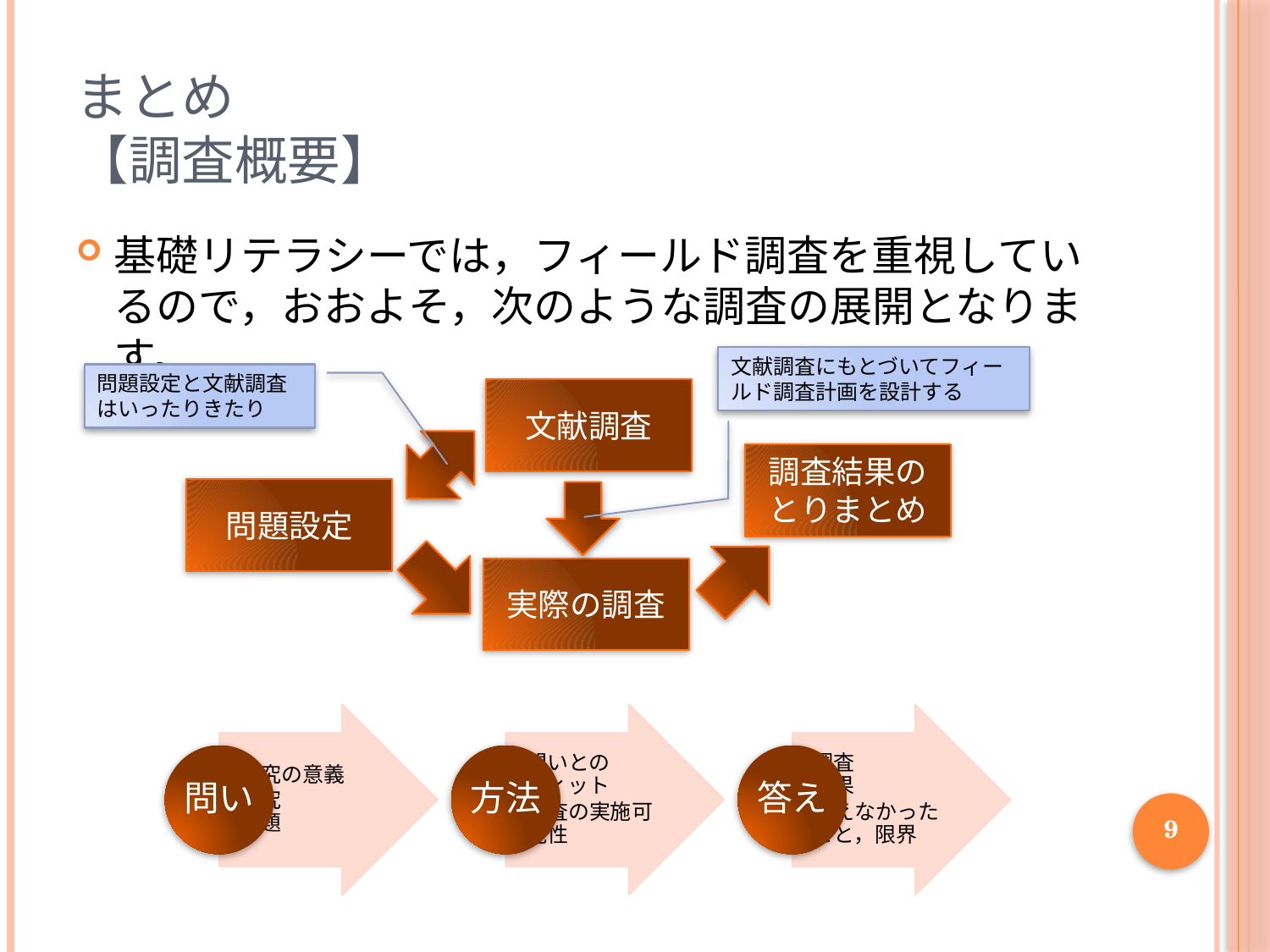

# まとめ 【調査概要】
基礎リテラシーでは，フィールド調査を重視しているので，おおよそ，次のような調査の展開となります。
文献調査にもとづいてフィールド調査計画を設計する
問題設定と文献調査はいったりきたり
文献調査

調査結果の
とりまとめ
問題設定

実際の調査
研究の意義
研究
課題
問い
問いとのフィット
調査の実施可能性
方法
調査
結果
言えなかったこと，限界
答え
9